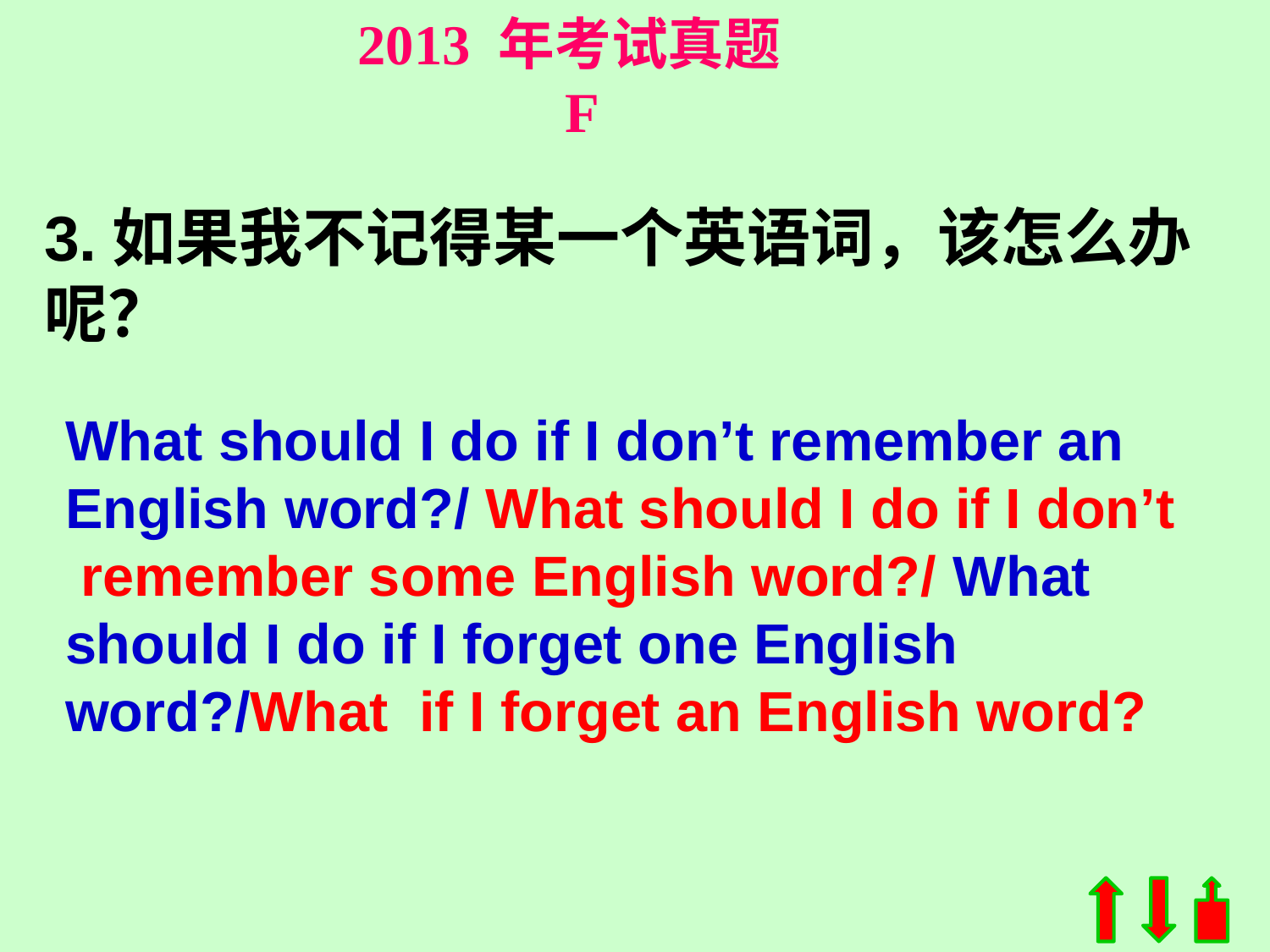

2013 年考试真题   F
3.如果我不记得某一个英语词，该怎么办呢？
What should I do if I don’t remember an English word?/ What should I do if I don’t  remember some English word?/ What should I do if I forget one English word?/What  if I forget an English word?